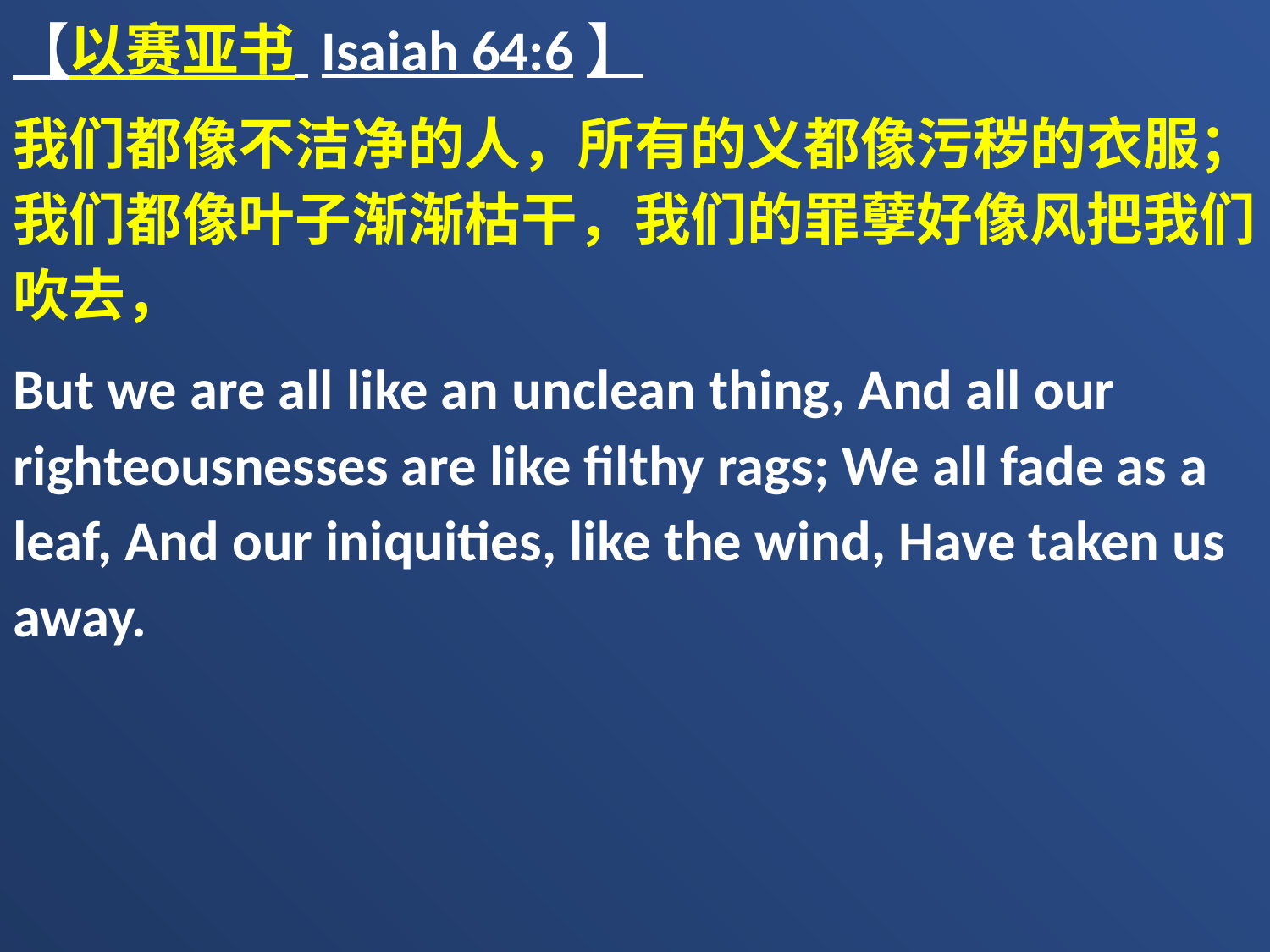

【以赛亚书 Isaiah 64:6】
我们都像不洁净的人，所有的义都像污秽的衣服；我们都像叶子渐渐枯干，我们的罪孽好像风把我们吹去，
But we are all like an unclean thing, And all our righteousnesses are like filthy rags; We all fade as a leaf, And our iniquities, like the wind, Have taken us away.